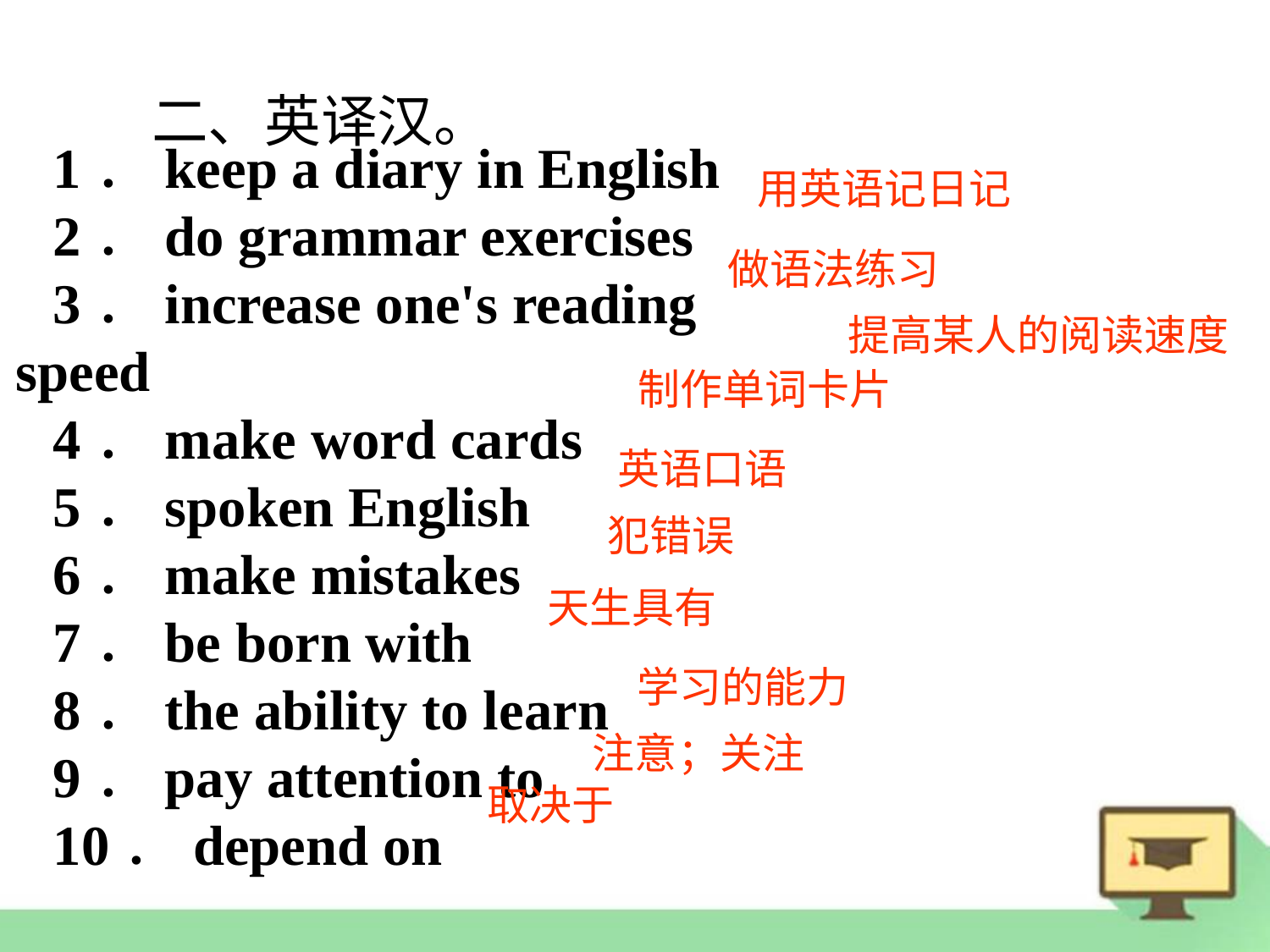

二、英译汉。
1．keep a diary in English
2．do grammar exercises
3．increase one's reading speed
4．make word cards
5．spoken English
6．make mistakes
7．be born with
8．the ability to learn
9．pay attention to
10．depend on
用英语记日记
做语法练习
提高某人的阅读速度
制作单词卡片
英语口语
犯错误
天生具有
学习的能力
注意；关注
取决于